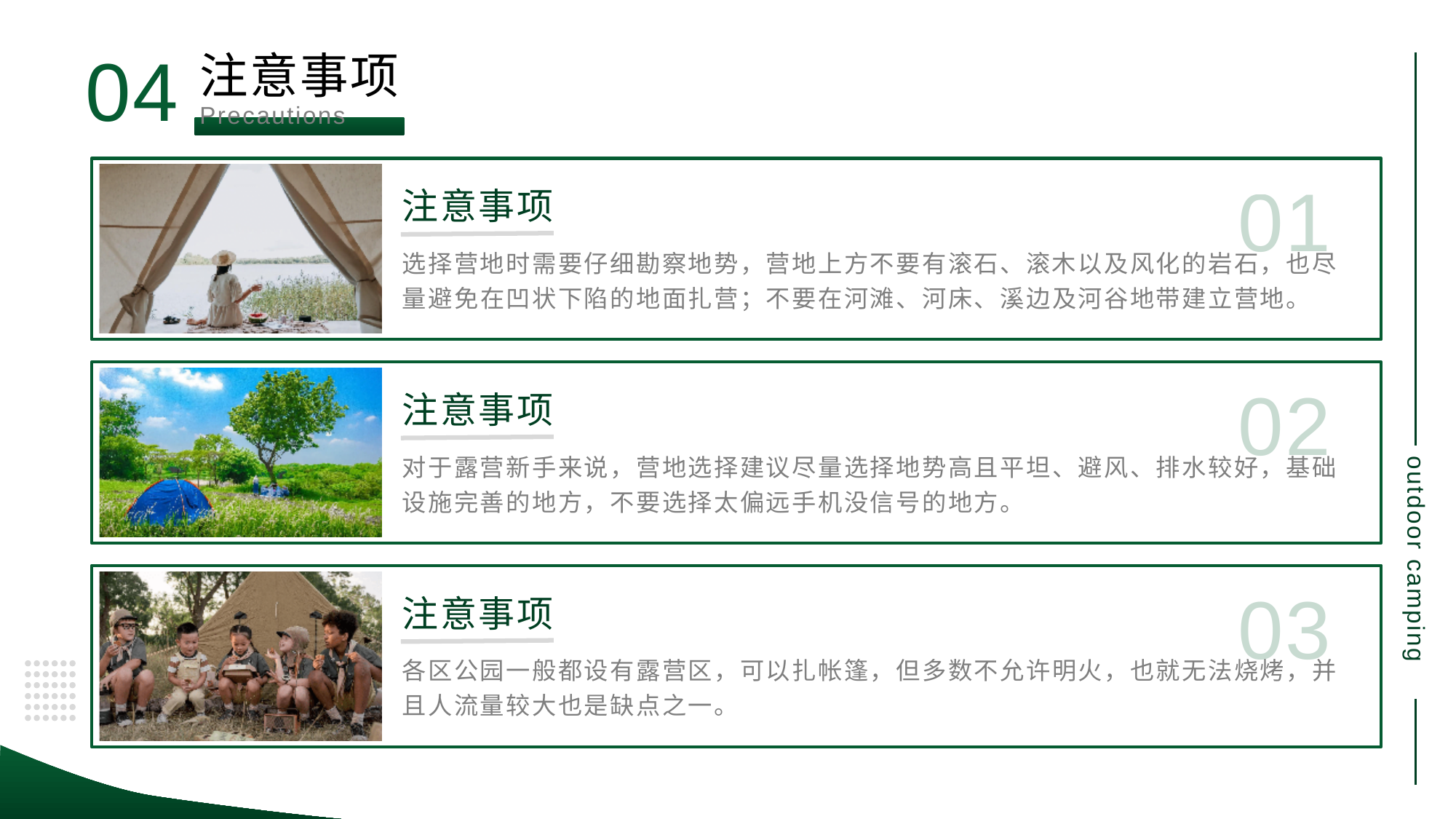

04
注意事项
Precautions

01
注意事项
选择营地时需要仔细勘察地势，营地上方不要有滚石、滚木以及风化的岩石，也尽量避免在凹状下陷的地面扎营；不要在河滩、河床、溪边及河谷地带建立营地。

02
注意事项
对于露营新手来说，营地选择建议尽量选择地势高且平坦、避风、排水较好，基础设施完善的地方，不要选择太偏远手机没信号的地方。

03
注意事项
各区公园一般都设有露营区，可以扎帐篷，但多数不允许明火，也就无法烧烤，并且人流量较大也是缺点之一。